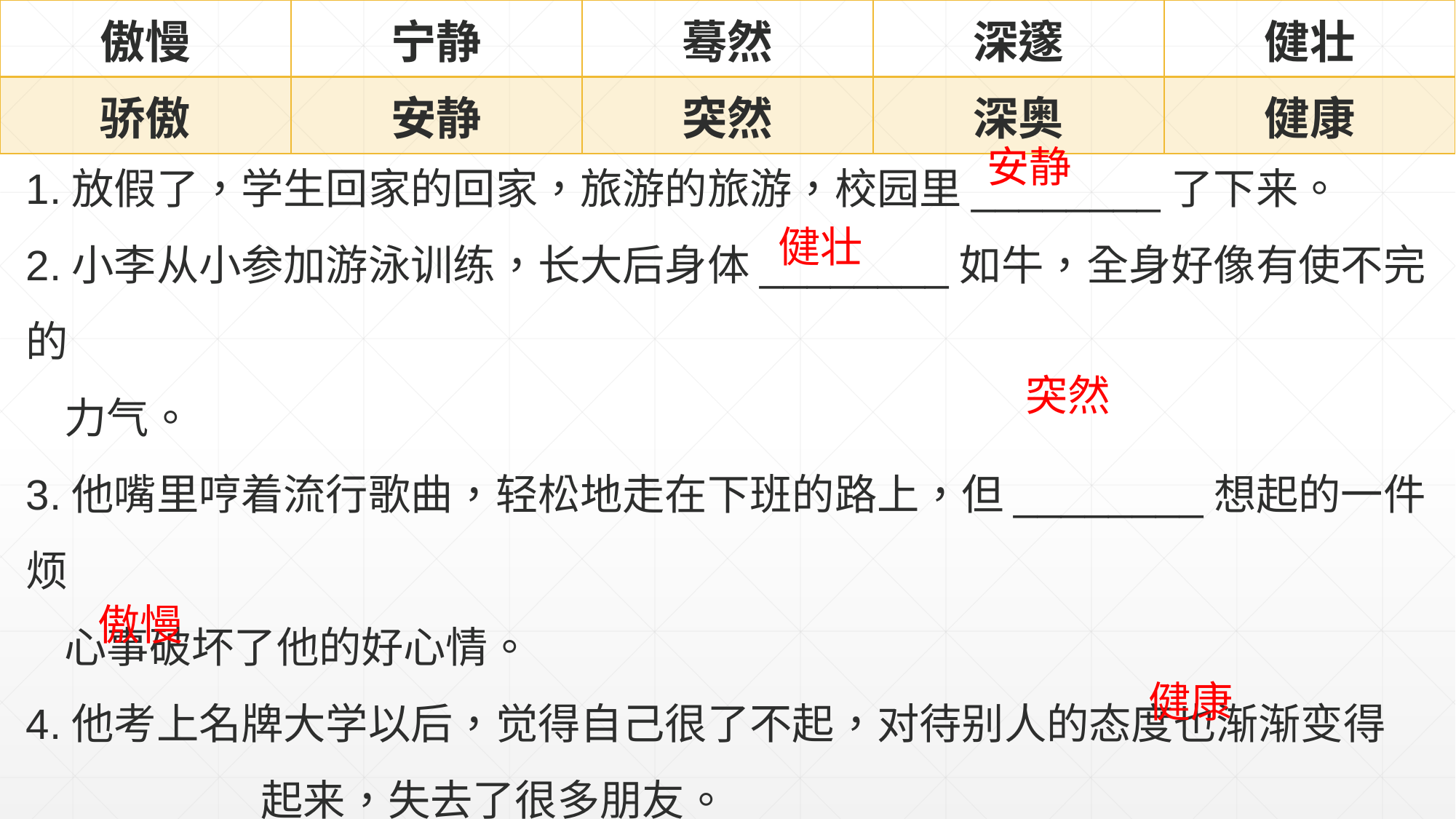

| 傲慢 | 宁静 | 蓦然 | 深邃 | 健壮 |
| --- | --- | --- | --- | --- |
| 骄傲 | 安静 | 突然 | 深奥 | 健康 |
1.放假了，学生回家的回家，旅游的旅游，校园里________了下来。
2.小李从小参加游泳训练，长大后身体________如牛，全身好像有使不完的
   力气。
3.他嘴里哼着流行歌曲，轻松地走在下班的路上，但________想起的一件烦
   心事破坏了他的好心情。
4.他考上名牌大学以后，觉得自己很了不起，对待别人的态度也渐渐变得
   ________起来，失去了很多朋友。
5.随着一系列法律法规的建立和健全，这个行业越来越向着________的方向
   发展。
安静
健壮
突然
傲慢
健康